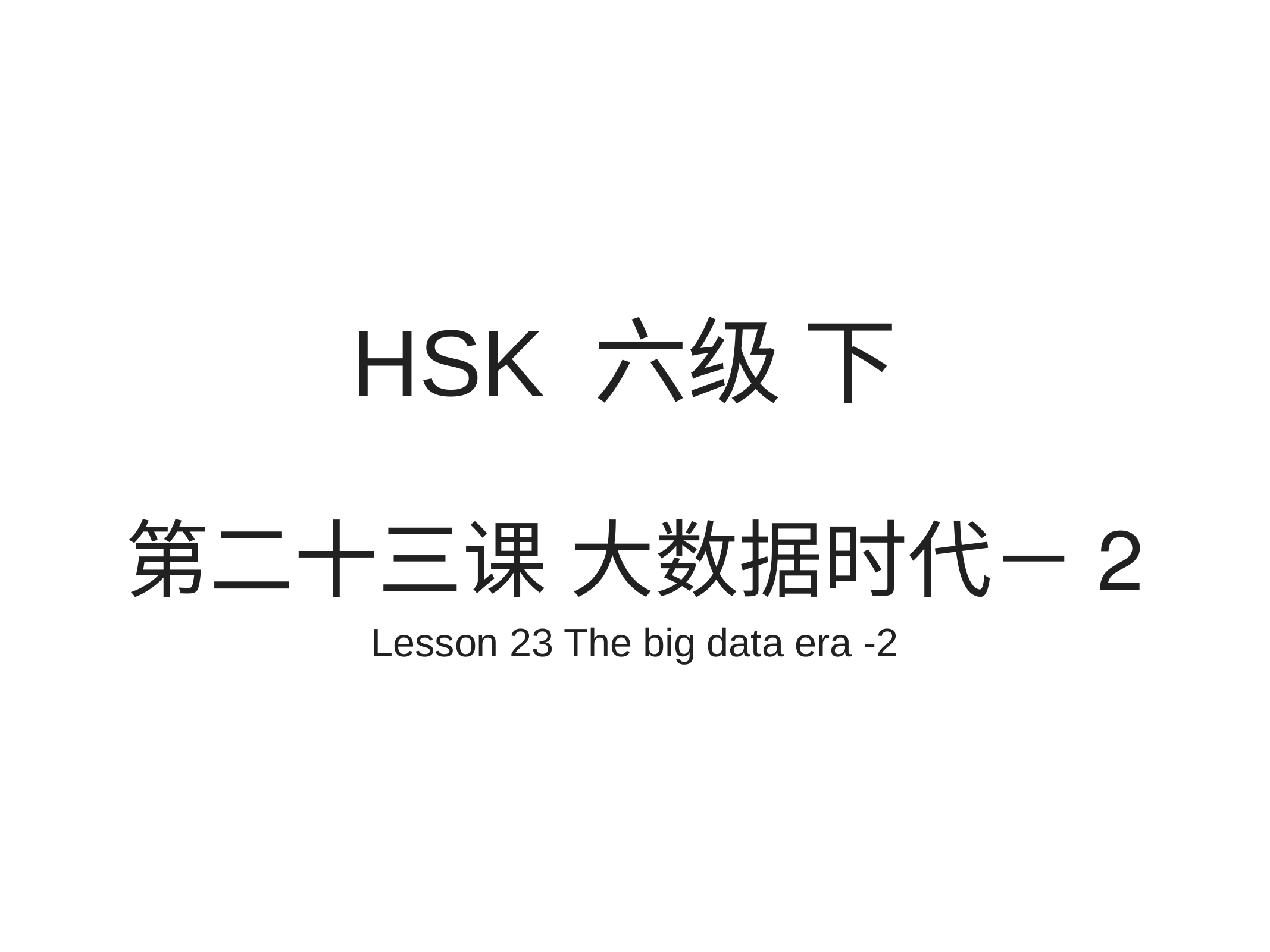

# HSK 六级 下
第二十三课 大数据时代－2
Lesson 23 The big data era -2